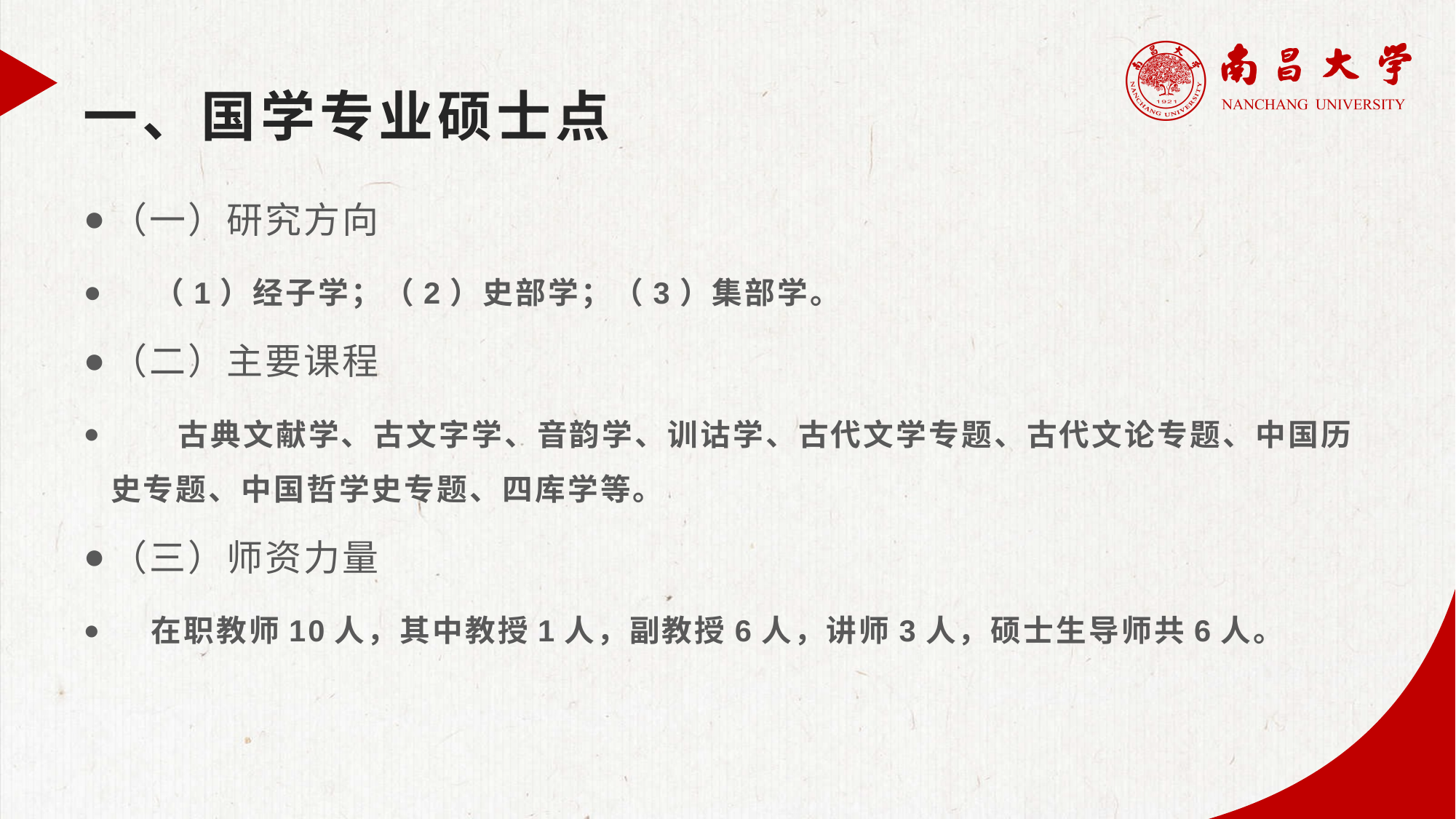

# 一、国学专业硕士点
（一）研究方向
    （1）经子学；（2）史部学；（3）集部学。
（二）主要课程
       古典文献学、古文字学、音韵学、训诂学、古代文学专题、古代文论专题、中国历史专题、中国哲学史专题、四库学等。
（三）师资力量
    在职教师10人，其中教授1人，副教授6人，讲师3人，硕士生导师共6人。